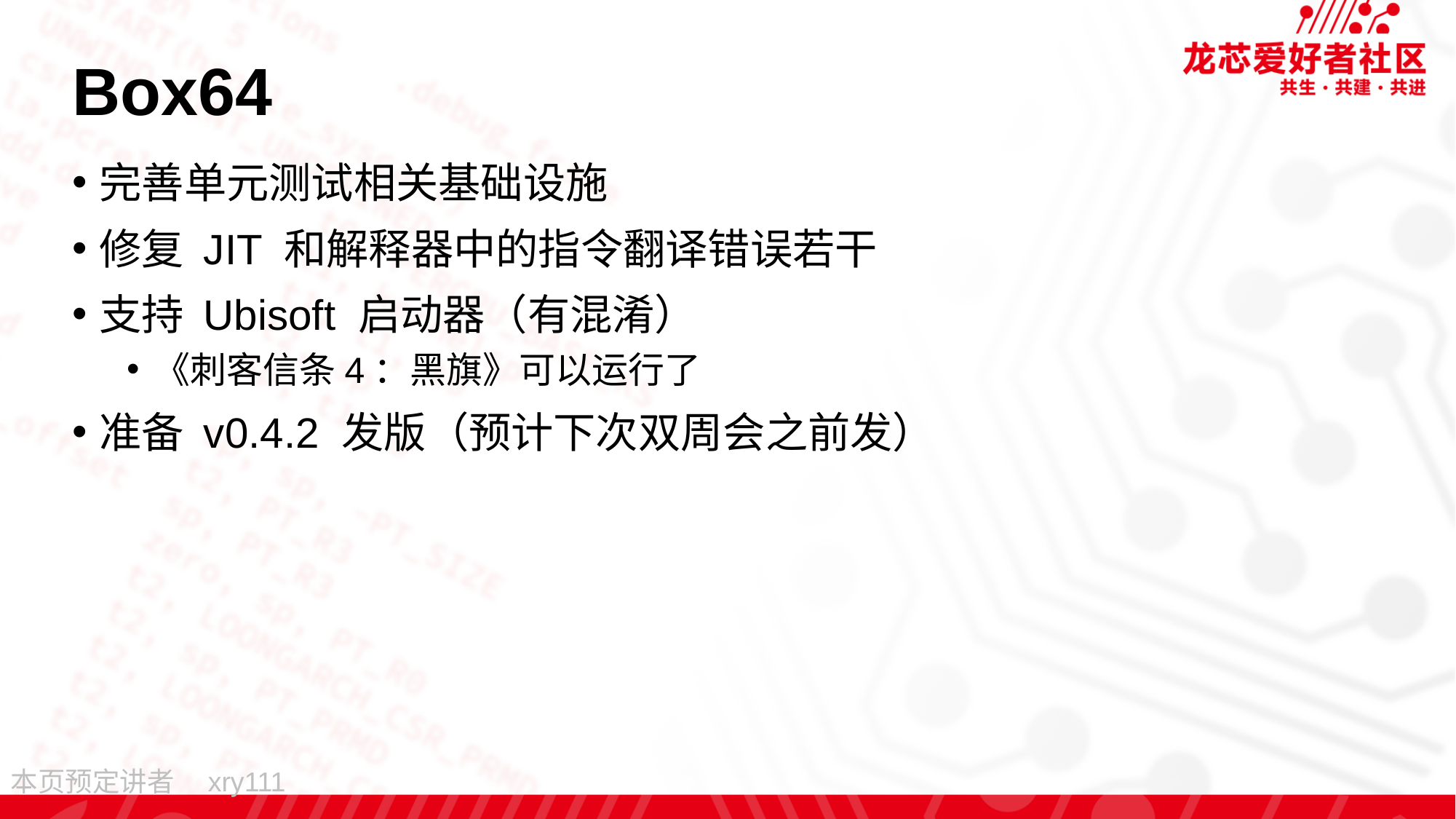

# Box64
完善单元测试相关基础设施
修复 JIT 和解释器中的指令翻译错误若干
支持 Ubisoft 启动器（有混淆）
《刺客信条4：黑旗》可以运行了
准备 v0.4.2 发版（预计下次双周会之前发）
xry111